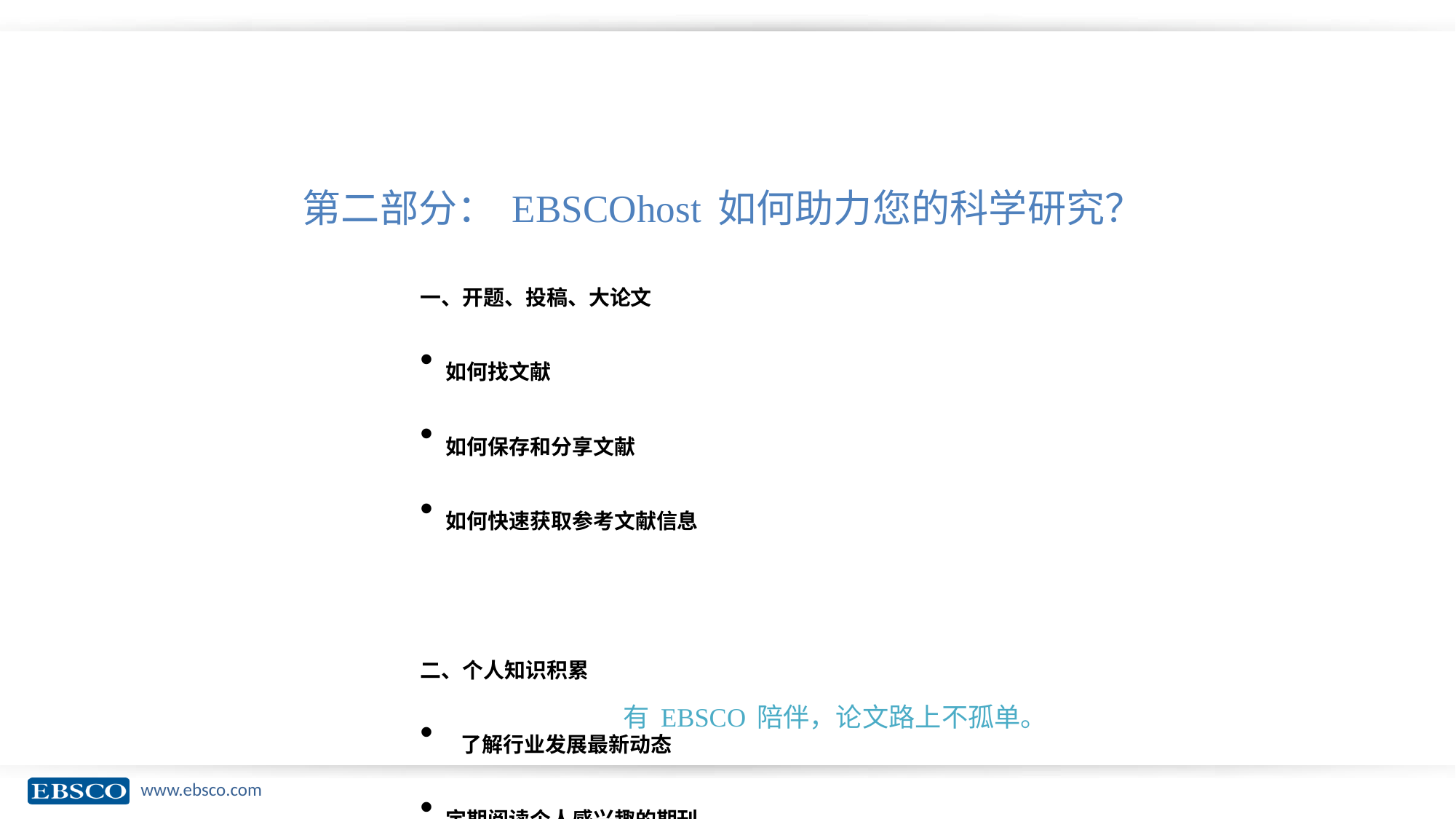

第二部分：EBSCOhost如何助力您的科学研究？
一、开题、投稿、大论文
如何找文献
如何保存和分享文献
如何快速获取参考文献信息

二、个人知识积累
了解行业发展最新动态
定期阅读个人感兴趣的期刊
听力辅助阅读文献，掌握专业学科外语词汇
有EBSCO陪伴，论文路上不孤单。